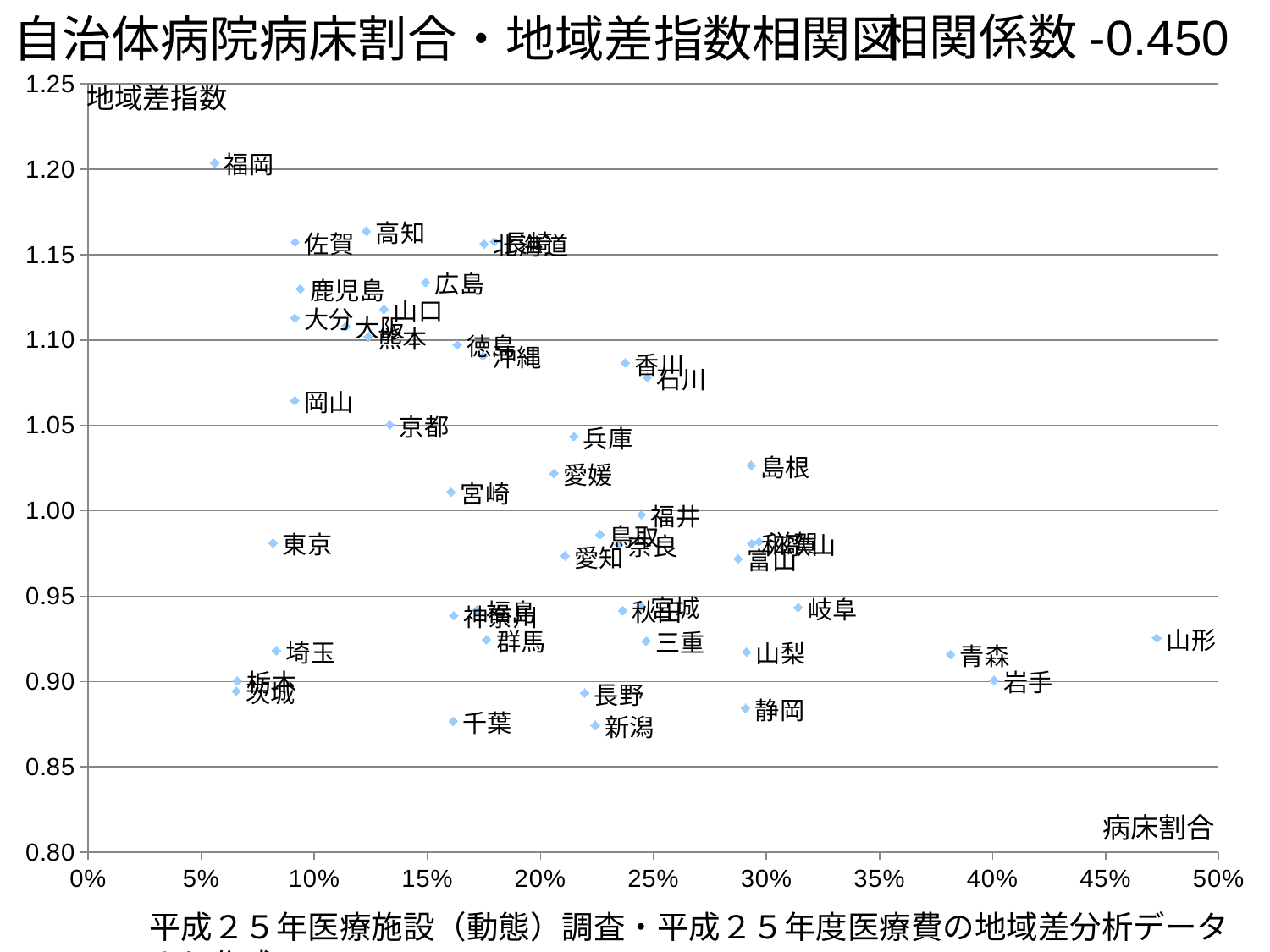

# 自治体病院病床割合・地域差指数相関図
相関係数-0.450

### Chart

| Category |  |
|---|---|
地域差指数
病床割合
平成２５年医療施設（動態）調査・平成２５年度医療費の地域差分析データより作成